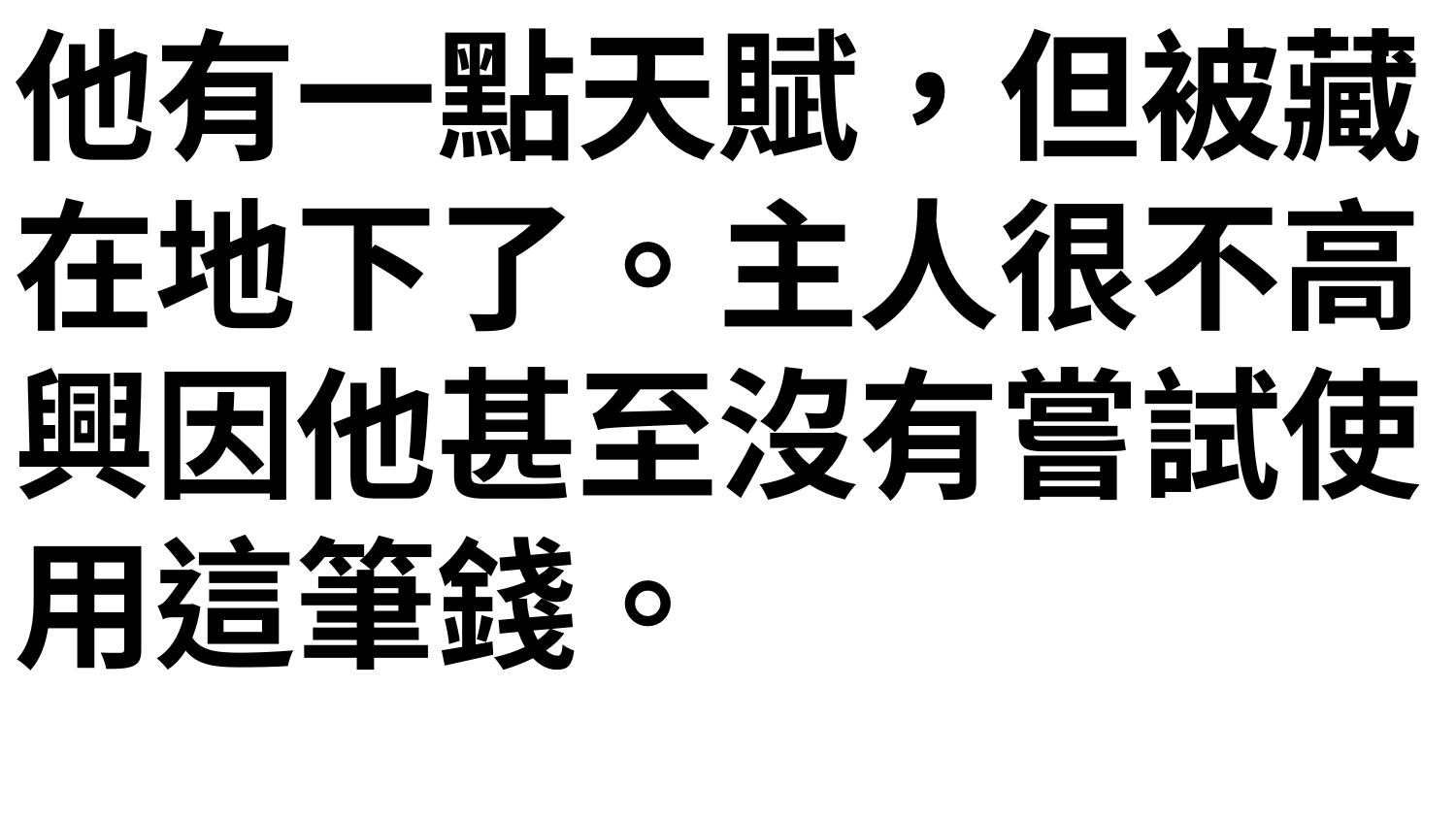

他有一點天賦，但被藏在地下了。主人很不高興因他甚至沒有嘗試使用這筆錢。